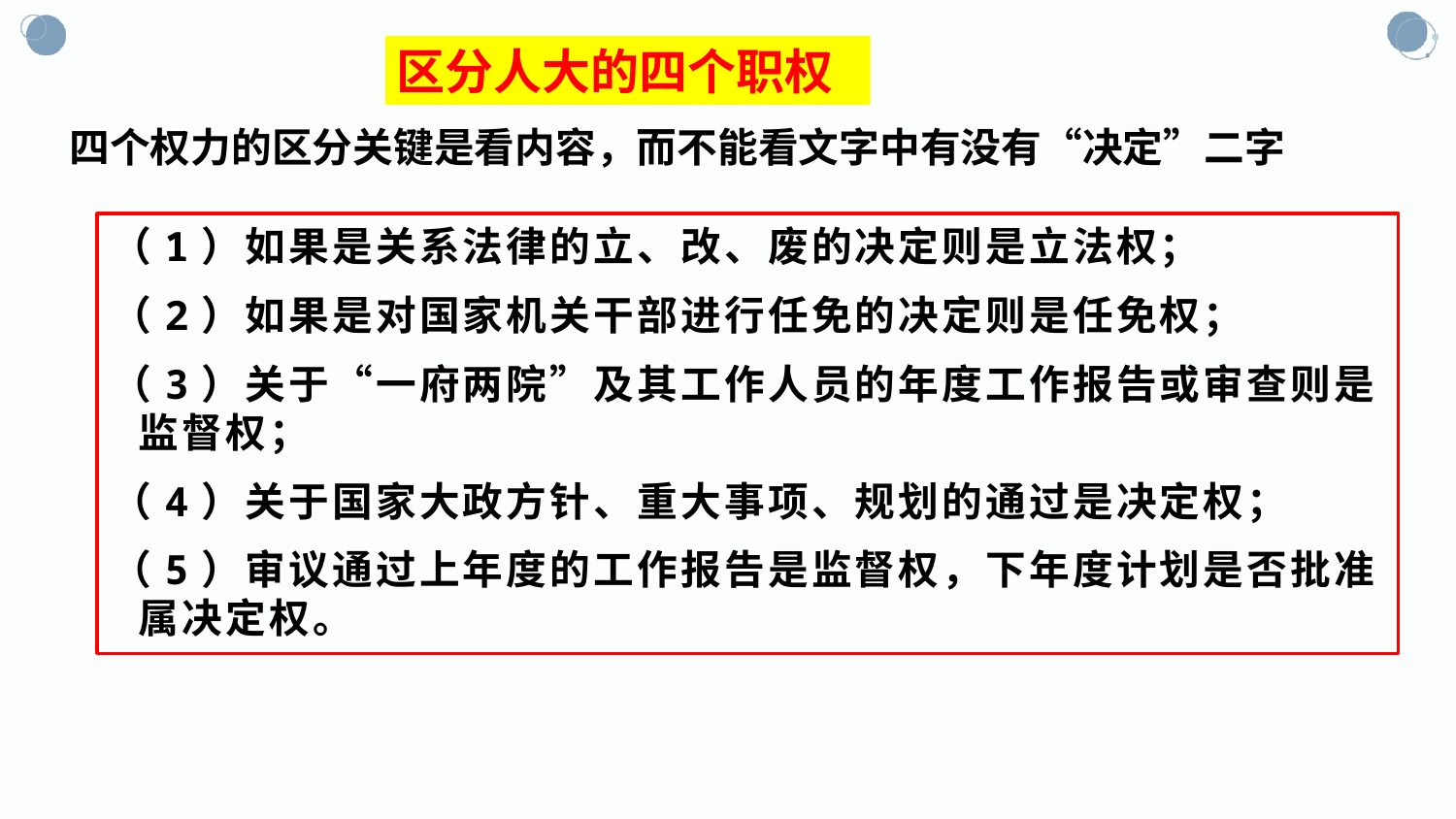

区分人大的四个职权
四个权力的区分关键是看内容，而不能看文字中有没有“决定”二字
（1）如果是关系法律的立、改、废的决定则是立法权；
（2）如果是对国家机关干部进行任免的决定则是任免权；
（3）关于“一府两院”及其工作人员的年度工作报告或审查则是监督权；
（4）关于国家大政方针、重大事项、规划的通过是决定权；
（5）审议通过上年度的工作报告是监督权，下年度计划是否批准属决定权。